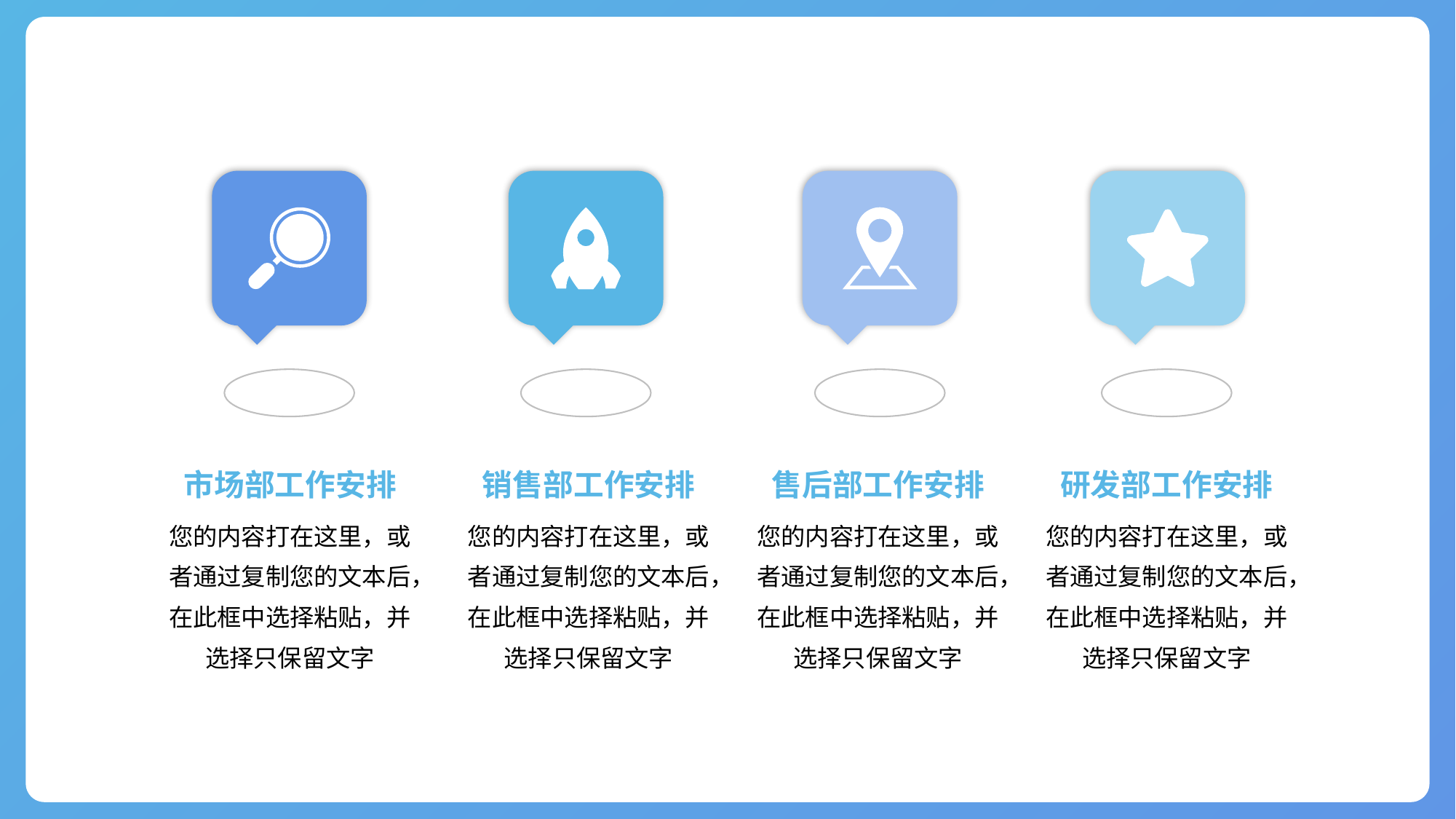

0
市场部工作安排
销售部工作安排
售后部工作安排
研发部工作安排
您的内容打在这里，或者通过复制您的文本后，在此框中选择粘贴，并选择只保留文字
您的内容打在这里，或者通过复制您的文本后，在此框中选择粘贴，并选择只保留文字
您的内容打在这里，或者通过复制您的文本后，在此框中选择粘贴，并选择只保留文字
您的内容打在这里，或者通过复制您的文本后，在此框中选择粘贴，并选择只保留文字